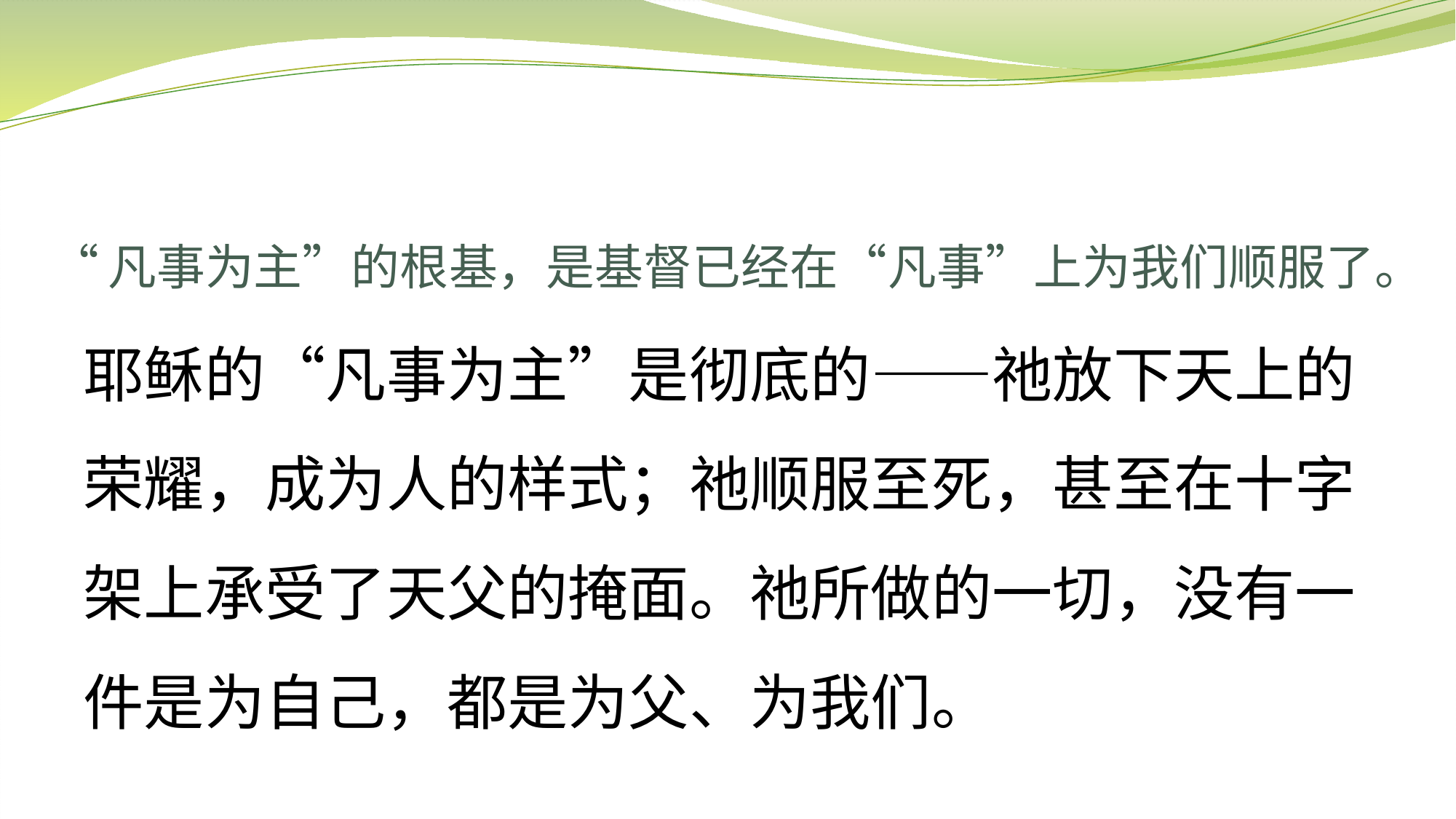

# “凡事为主”的根基，是基督已经在“凡事”上为我们顺服了。
耶稣的“凡事为主”是彻底的——祂放下天上的荣耀，成为人的样式；祂顺服至死，甚至在十字架上承受了天父的掩面。祂所做的一切，没有一件是为自己，都是为父、为我们。